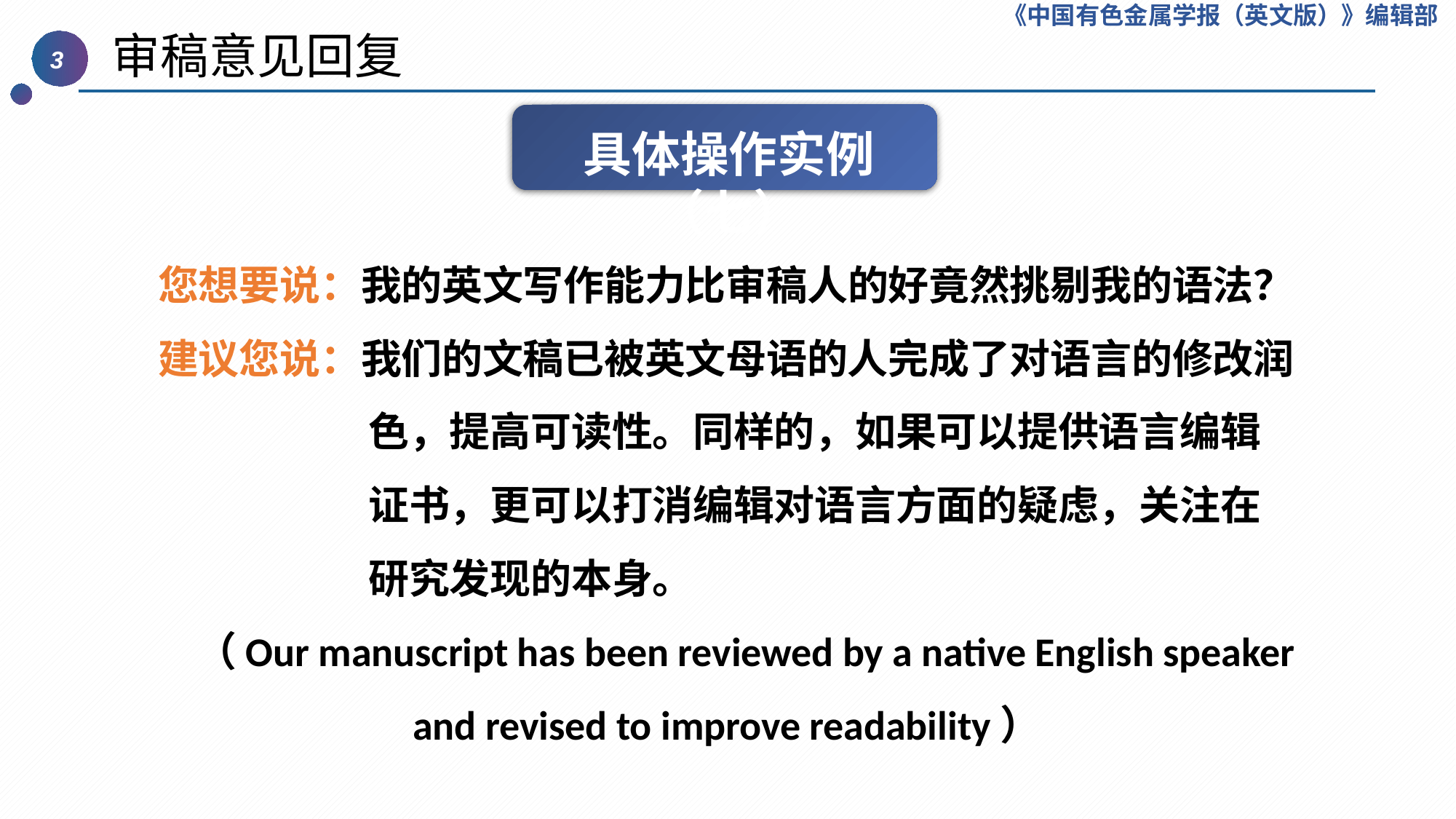

《中国有色金属学报（英文版）》编辑部

      审稿意见回复

3

具体操作实例（七）
您想要说：我的英文写作能力比审稿人的好竟然挑剔我的语法？
建议您说：我们的文稿已被英文母语的人完成了对语言的修改润色，提高可读性。同样的，如果可以提供语言编辑证书，更可以打消编辑对语言方面的疑虑，关注在研究发现的本身。
   （Our manuscript has been reviewed by a native English speaker and revised to improve readability）